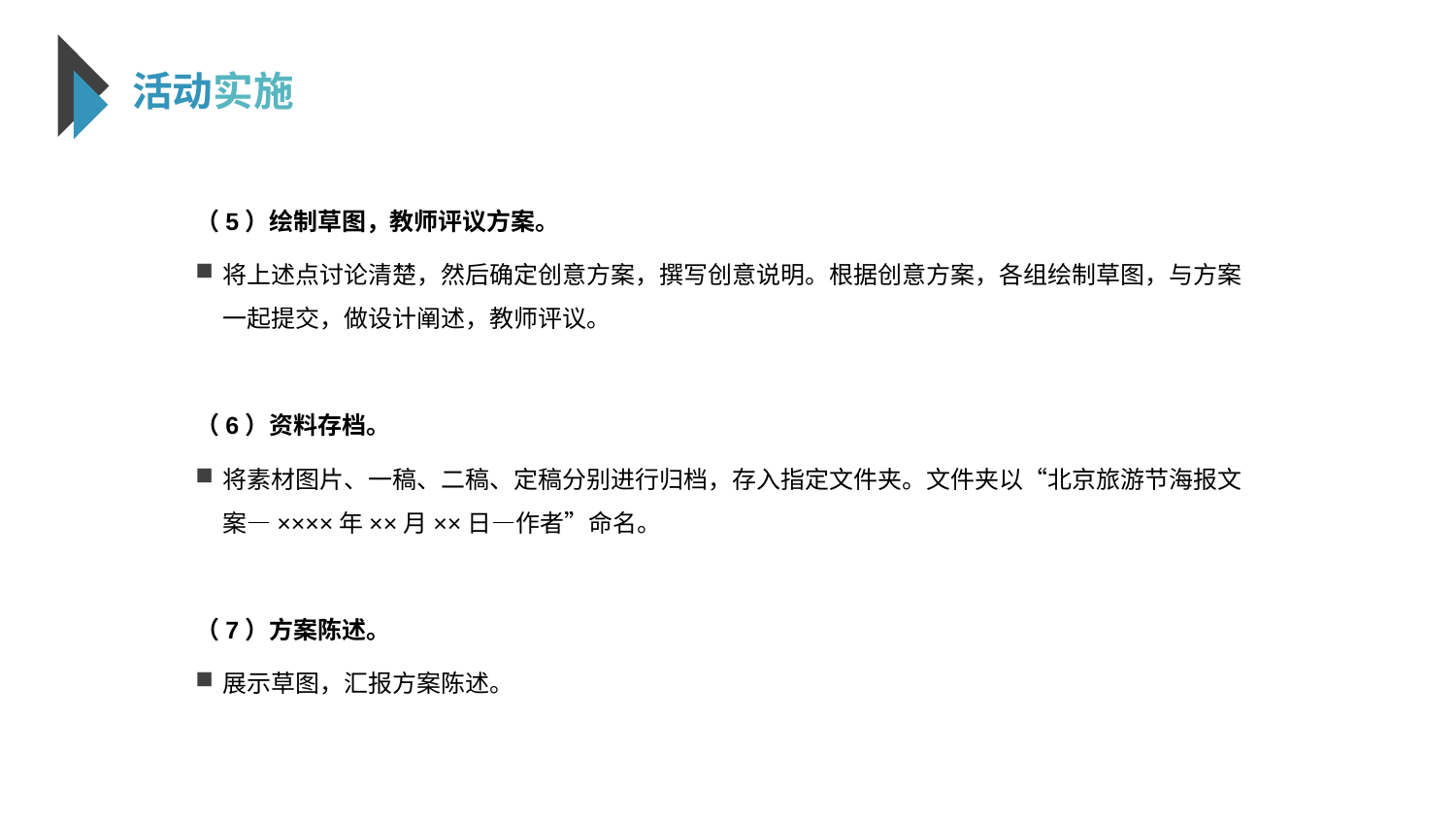

活动实施

（5）绘制草图，教师评议方案。
将上述点讨论清楚，然后确定创意方案，撰写创意说明。根据创意方案，各组绘制草图，与方案一起提交，做设计阐述，教师评议。

（6）资料存档。
将素材图片、一稿、二稿、定稿分别进行归档，存入指定文件夹。文件夹以“北京旅游节海报文案—××××年××月××日—作者”命名。

（7）方案陈述。
展示草图，汇报方案陈述。